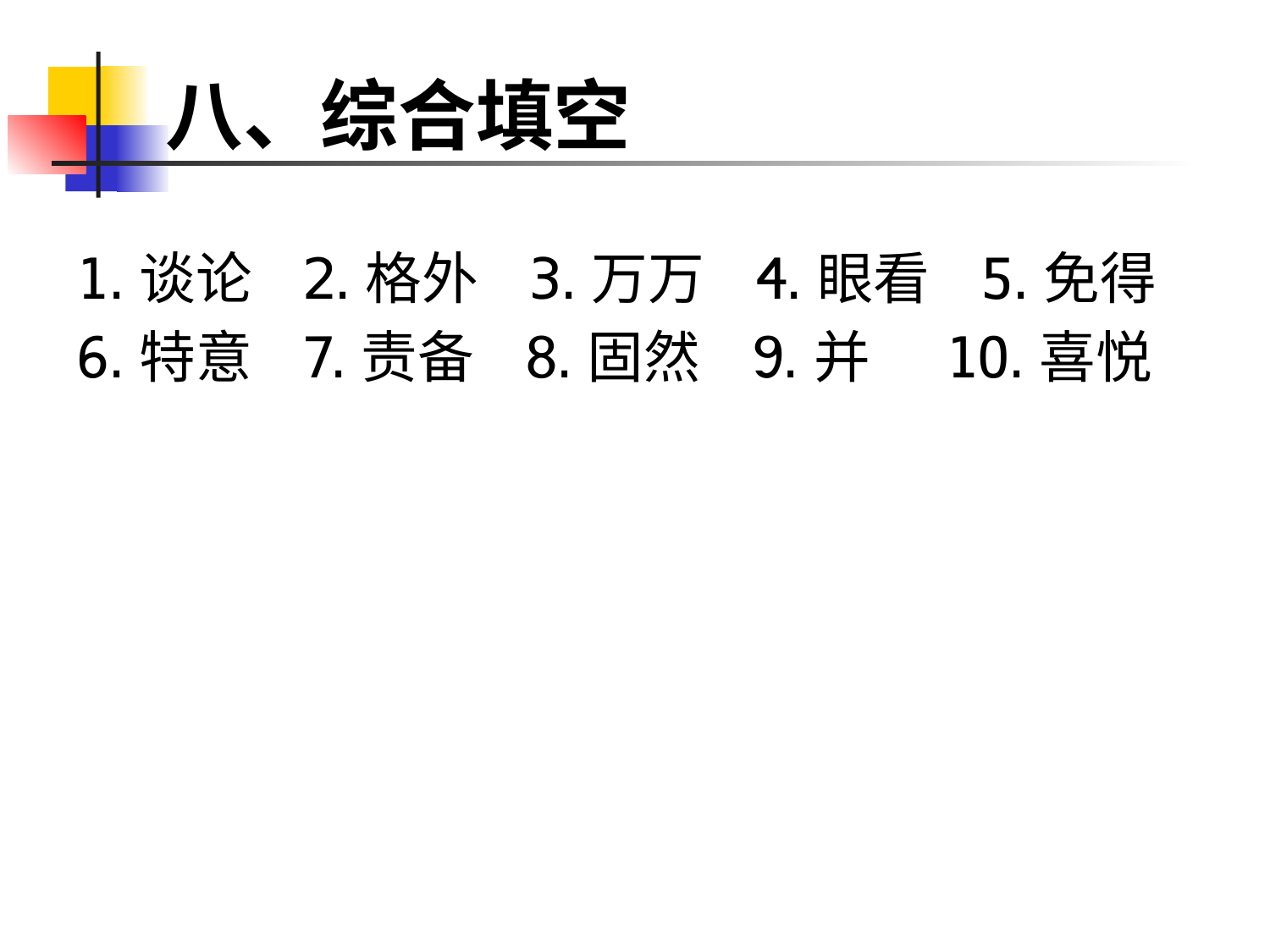

# 八、综合填空
1.谈论   2.格外   3.万万   4.眼看   5.免得
6.特意   7.责备   8.固然   9.并     10.喜悦